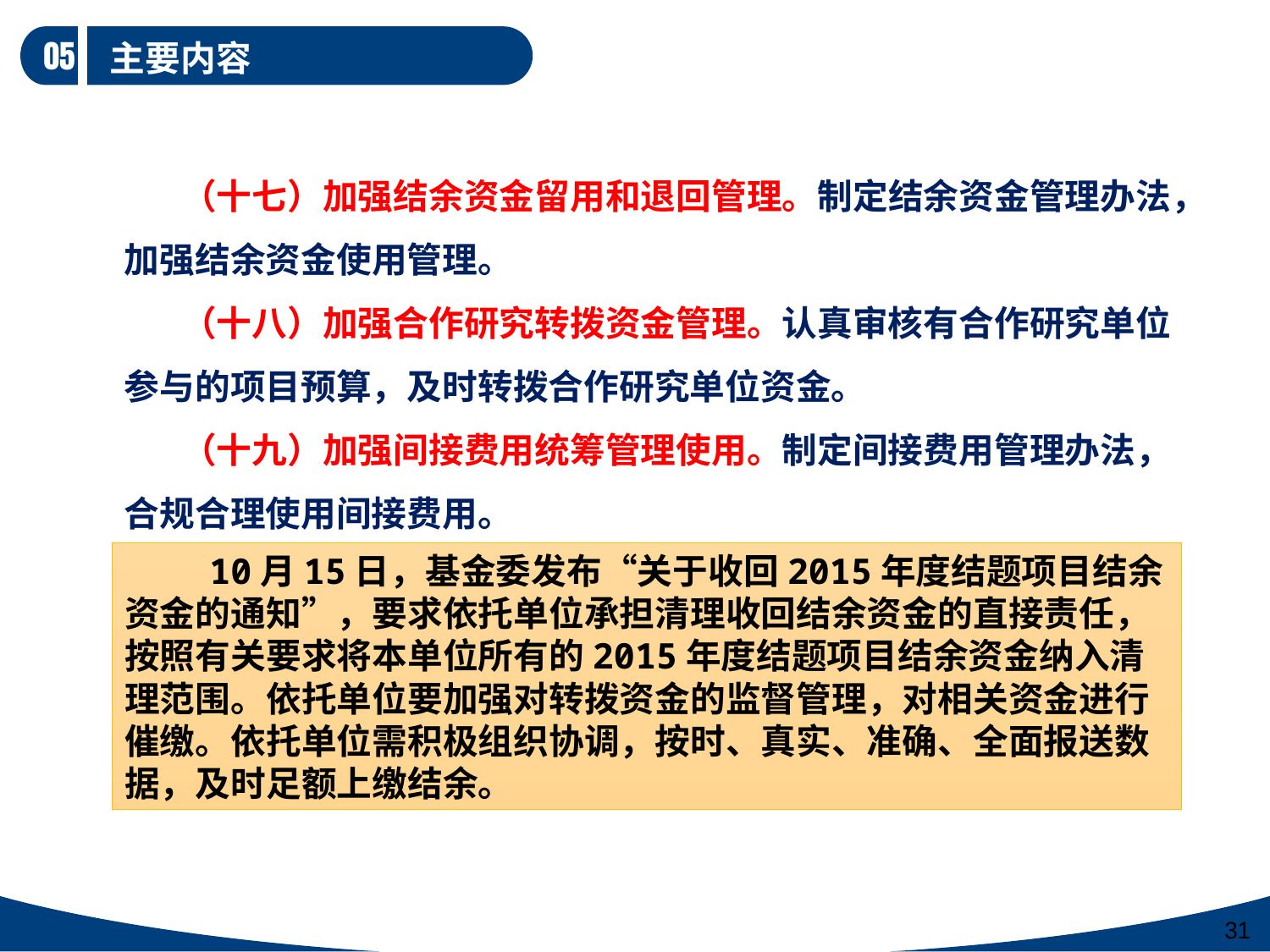

主要内容
05

      （十七）加强结余资金留用和退回管理。制定结余资金管理办法，加强结余资金使用管理。
      （十八）加强合作研究转拨资金管理。认真审核有合作研究单位参与的项目预算，及时转拨合作研究单位资金。
      （十九）加强间接费用统筹管理使用。制定间接费用管理办法，合规合理使用间接费用。
    10月15日，基金委发布“关于收回2015年度结题项目结余资金的通知”，要求依托单位承担清理收回结余资金的直接责任，按照有关要求将本单位所有的2015年度结题项目结余资金纳入清理范围。依托单位要加强对转拨资金的监督管理，对相关资金进行催缴。依托单位需积极组织协调，按时、真实、准确、全面报送数据，及时足额上缴结余。

31